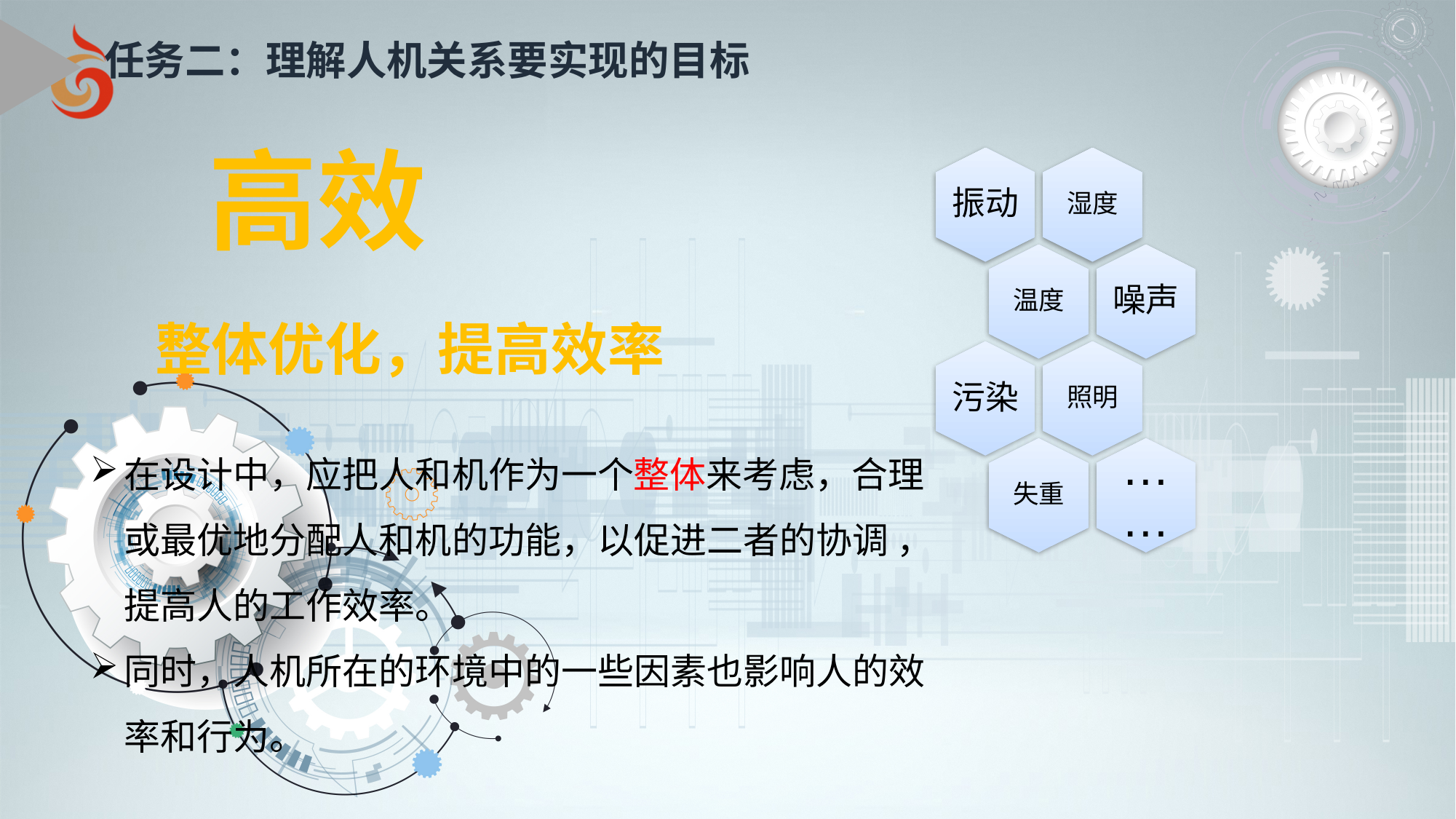

任务二：理解人机关系要实现的目标
高效
湿度

振动
温度

噪声
照明

污染
失重

……
整体优化，提高效率
在设计中，应把人和机作为一个整体来考虑，合理或最优地分配人和机的功能，以促进二者的协调 ，提高人的工作效率。
同时，人机所在的环境中的一些因素也影响人的效率和行为。